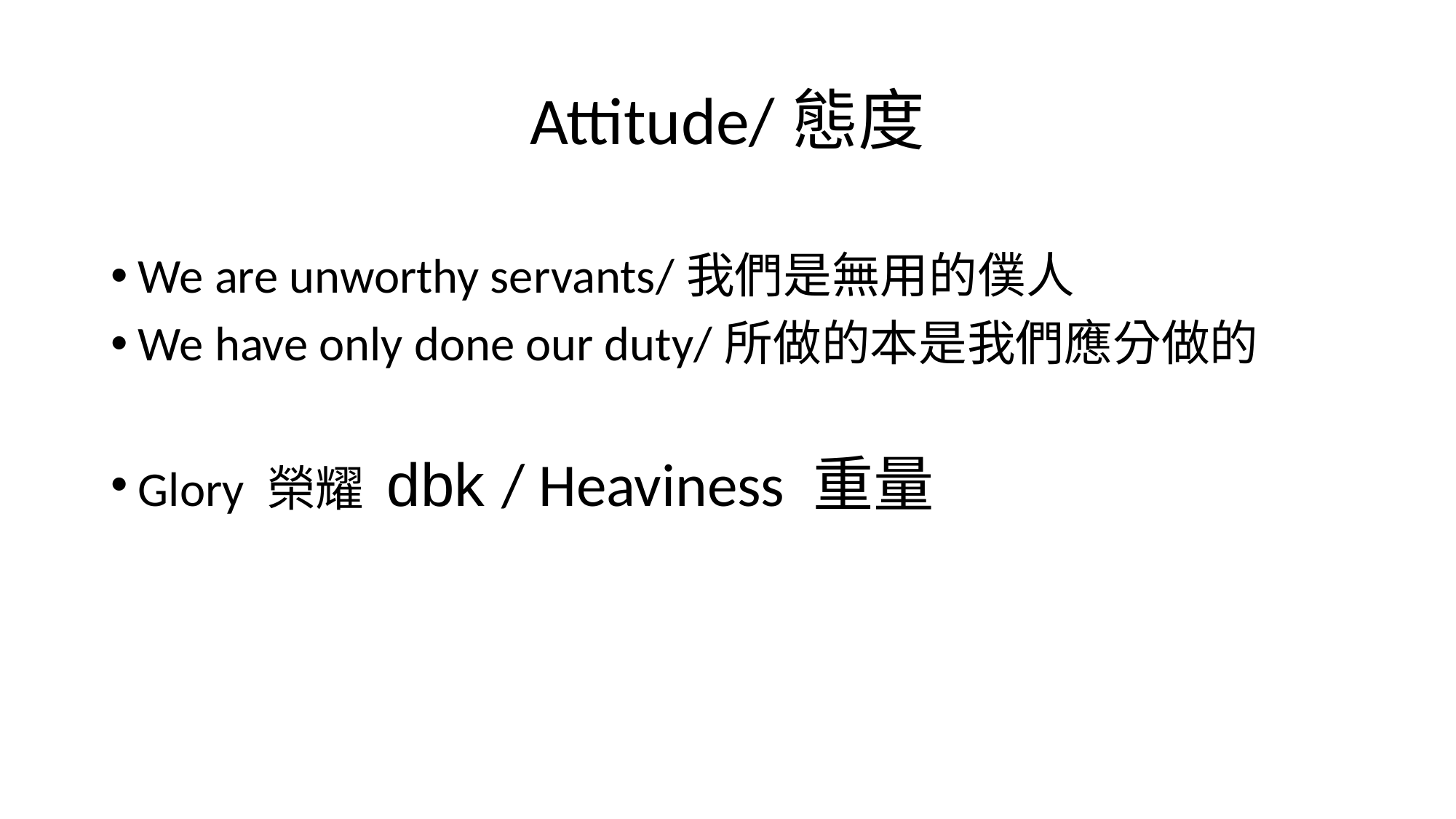

# Attitude/態度
We are unworthy servants/我們是無用的僕人
We have only done our duty/所做的本是我們應分做的

Glory 榮耀 dbk / Heaviness 重量